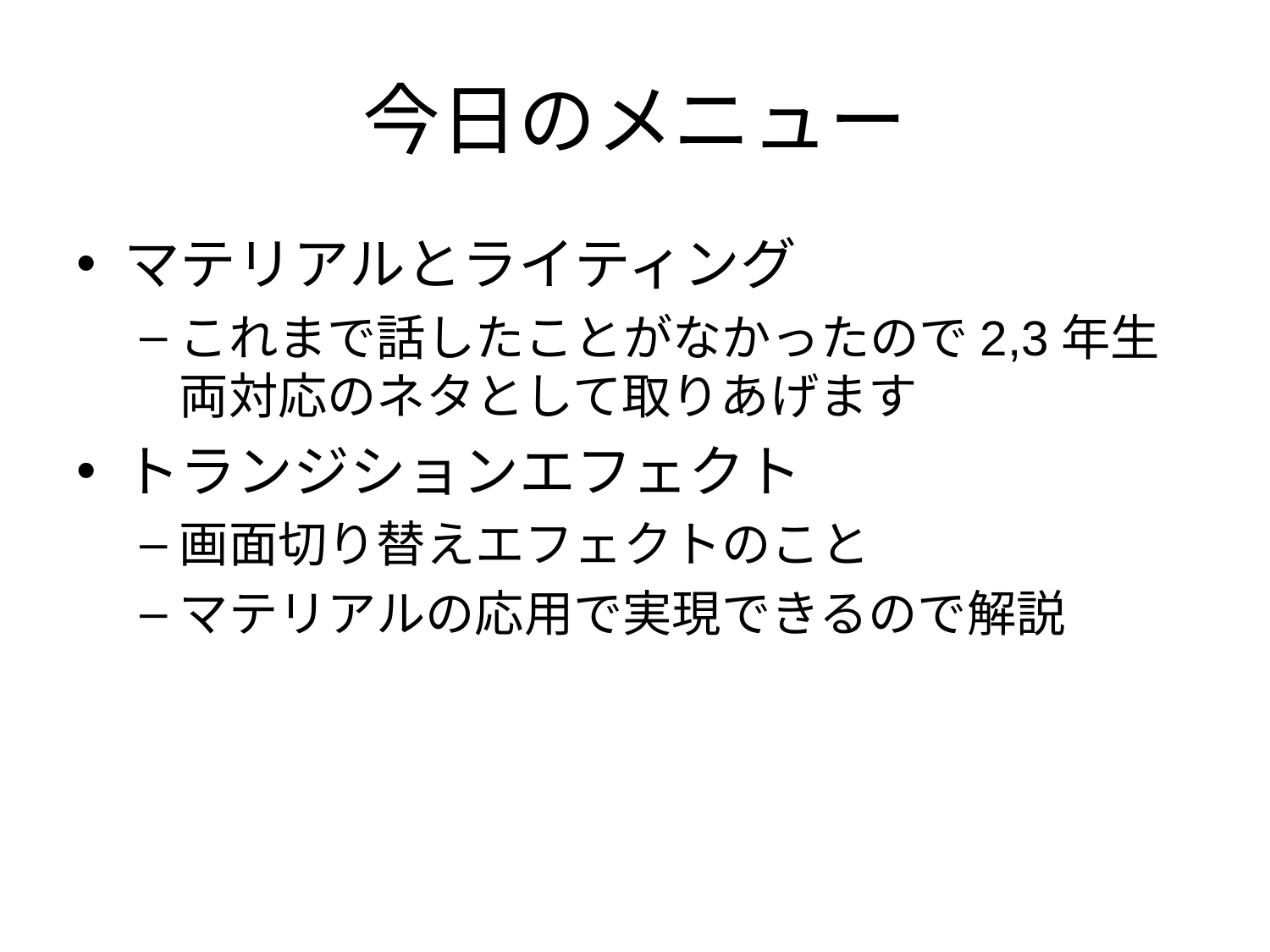

# 今日のメニュー
マテリアルとライティング
これまで話したことがなかったので2,3年生両対応のネタとして取りあげます
トランジションエフェクト
画面切り替えエフェクトのこと
マテリアルの応用で実現できるので解説